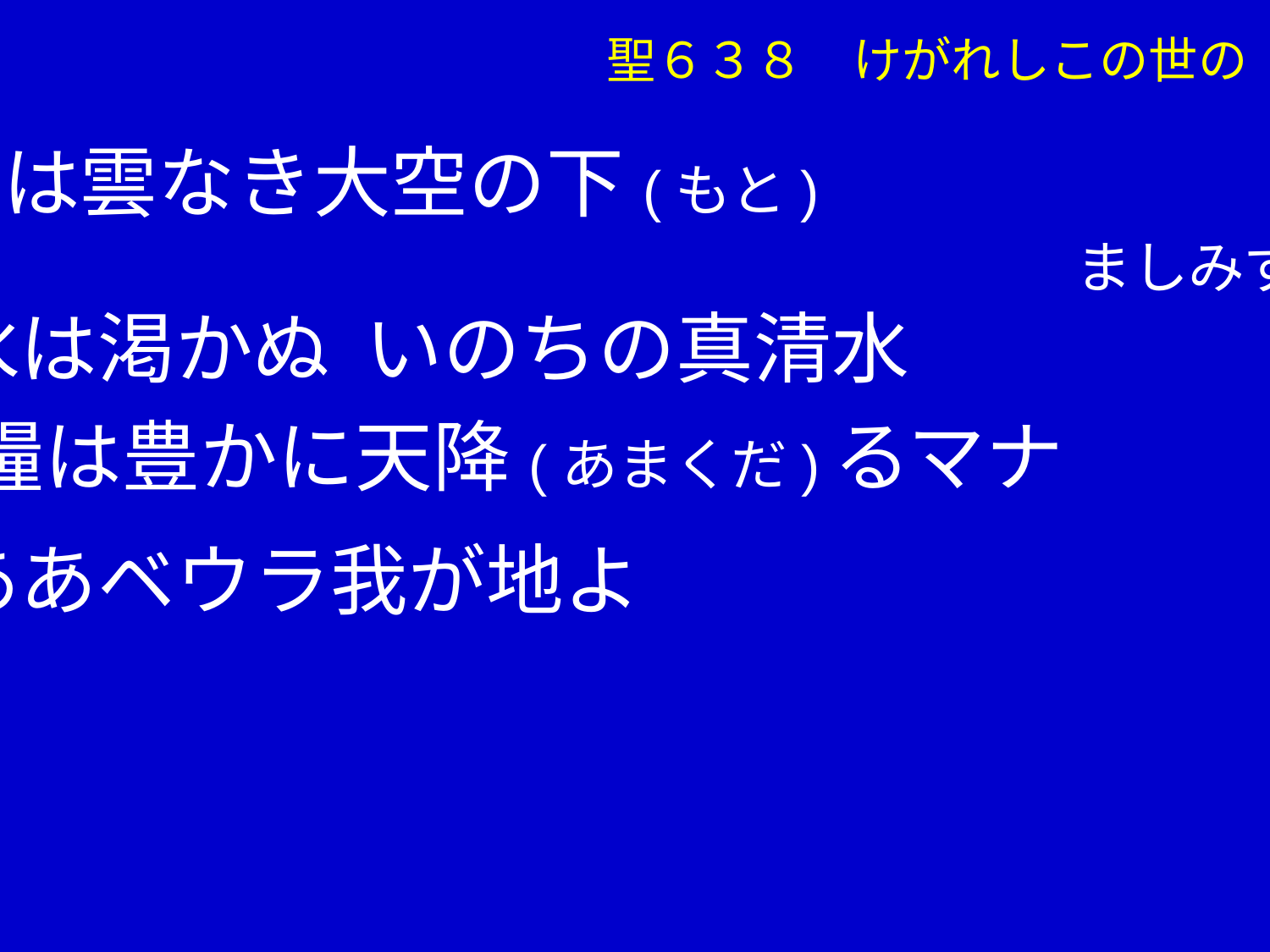

聖６３８　けがれしこの世の
 家は雲なき大空の下(もと)
　　　　　　　　　　　　　　　　　　　　　ましみず
  水は渇かぬ  いのちの真清水
　糧は豊かに天降(あまくだ)るマナ
  ああベウラ我が地よ